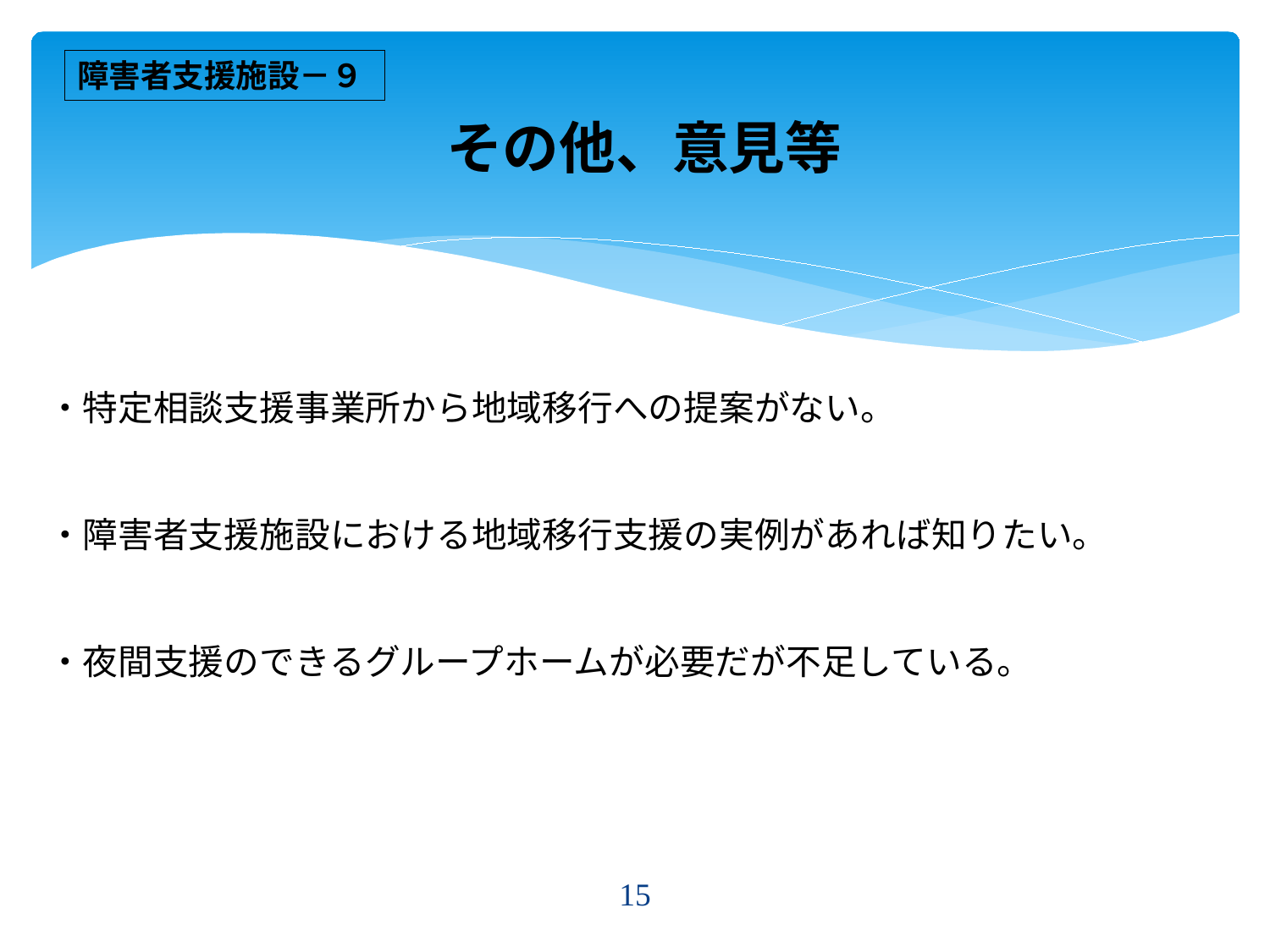

# その他、意見等
障害者支援施設－９
・特定相談支援事業所から地域移行への提案がない。

・障害者支援施設における地域移行支援の実例があれば知りたい。

・夜間支援のできるグループホームが必要だが不足している。
15